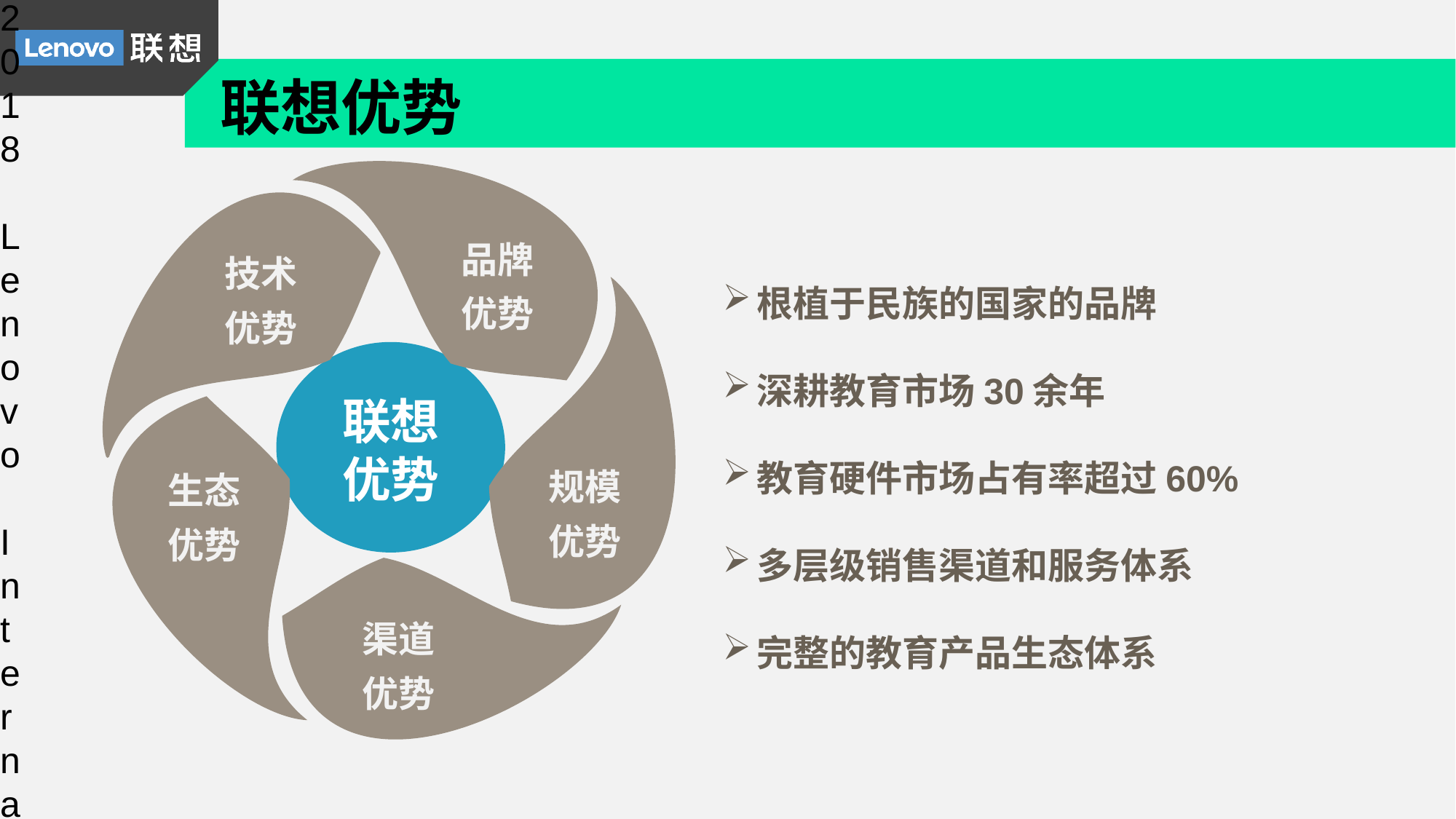

2018 Lenovo Internal. All rights reserved.
联想优势

技术
优势

品牌
优势
联想优势
规模
优势
生态
优势
渠道
优势

根植于民族的国家的品牌
深耕教育市场30余年
教育硬件市场占有率超过60%
多层级销售渠道和服务体系
完整的教育产品生态体系